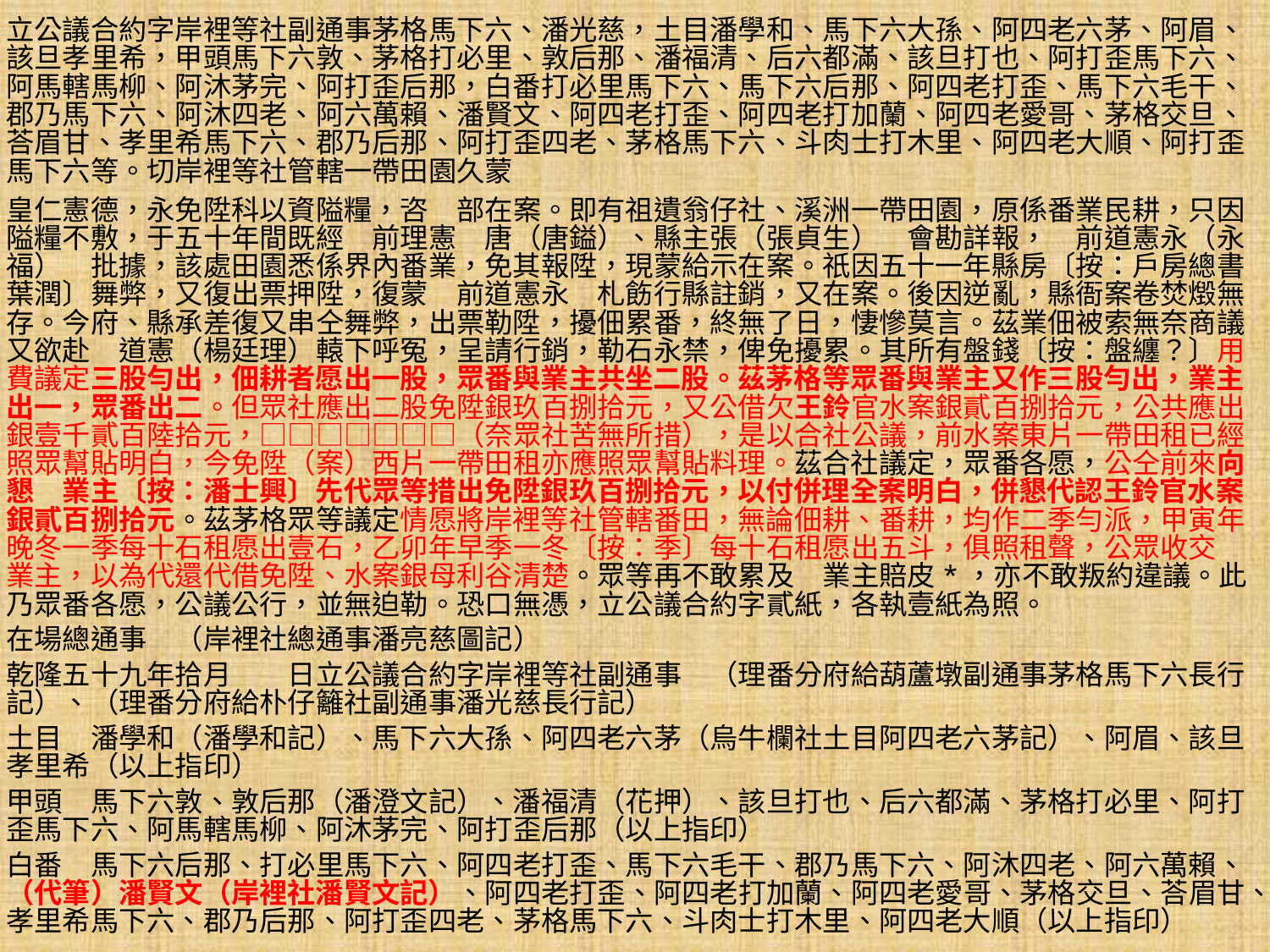

立公議合約字岸裡等社副通事茅格馬下六、潘光慈，土目潘學和、馬下六大孫、阿四老六茅、阿眉、該旦孝里希，甲頭馬下六敦、茅格打必里、敦后那、潘福清、后六都滿、該旦打也、阿打歪馬下六、阿馬轄馬柳、阿沐茅完、阿打歪后那，白番打必里馬下六、馬下六后那、阿四老打歪、馬下六毛干、郡乃馬下六、阿沐四老、阿六萬賴、潘賢文、阿四老打歪、阿四老打加蘭、阿四老愛哥、茅格交旦、荅眉甘、孝里希馬下六、郡乃后那、阿打歪四老、茅格馬下六、斗肉士打木里、阿四老大順、阿打歪馬下六等。切岸裡等社管轄一帶田園久蒙
皇仁憲德，永免陞科以資隘糧，咨　部在案。即有祖遺翁仔社、溪洲一帶田園，原係番業民耕，只因隘糧不敷，于五十年間既經　前理憲　唐（唐鎰）、縣主張（張貞生）　會勘詳報，　前道憲永（永福）　批據，該處田園悉係界內番業，免其報陞，現蒙給示在案。祇因五十一年縣房〔按：戶房總書葉潤〕舞弊，又復出票押陞，復蒙　前道憲永　札飭行縣註銷，又在案。後因逆亂，縣衙案卷焚燬無存。今府、縣承差復又串仝舞弊，出票勒陞，擾佃累番，終無了日，悽慘莫言。茲業佃被索無奈商議又欲赴　道憲（楊廷理）轅下呼冤，呈請行銷，勒石永禁，俾免擾累。其所有盤錢〔按：盤纏？〕用費議定三股勻出，佃耕者愿出一股，眾番與業主共坐二股。茲茅格等眾番與業主又作三股勻出，業主出一，眾番出二。但眾社應出二股免陞銀玖百捌拾元，又公借欠王鈴官水案銀貳百捌拾元，公共應出銀壹千貳百陸拾元，□□□□□□□（奈眾社苦無所措），是以合社公議，前水案東片一帶田租已經照眾幫貼明白，今免陞（案）西片一帶田租亦應照眾幫貼料理。茲合社議定，眾番各愿，公仝前來向懇　業主〔按：潘士興〕先代眾等措出免陞銀玖百捌拾元，以付併理全案明白，併懇代認王鈴官水案銀貳百捌拾元。茲茅格眾等議定情愿將岸裡等社管轄番田，無論佃耕、番耕，均作二季勻派，甲寅年晚冬一季每十石租愿出壹石，乙卯年早季一冬〔按：季〕每十石租愿出五斗，俱照租聲，公眾收交　業主，以為代還代借免陞、水案銀母利谷清楚。眾等再不敢累及　業主賠皮*，亦不敢叛約違議。此乃眾番各愿，公議公行，並無迫勒。恐口無憑，立公議合約字貳紙，各執壹紙為照。
在場總通事　（岸裡社總通事潘亮慈圖記）
乾隆五十九年拾月　　日立公議合約字岸裡等社副通事　（理番分府給葫蘆墩副通事茅格馬下六長行記）、（理番分府給朴仔籬社副通事潘光慈長行記）
土目　潘學和（潘學和記）、馬下六大孫、阿四老六茅（烏牛欄社土目阿四老六茅記）、阿眉、該旦孝里希（以上指印）
甲頭　馬下六敦、敦后那（潘澄文記）、潘福清（花押）、該旦打也、后六都滿、茅格打必里、阿打歪馬下六、阿馬轄馬柳、阿沐茅完、阿打歪后那（以上指印）
白番　馬下六后那、打必里馬下六、阿四老打歪、馬下六毛干、郡乃馬下六、阿沐四老、阿六萬賴、（代筆）潘賢文（岸裡社潘賢文記）、阿四老打歪、阿四老打加蘭、阿四老愛哥、茅格交旦、荅眉甘、孝里希馬下六、郡乃后那、阿打歪四老、茅格馬下六、斗肉士打木里、阿四老大順（以上指印）